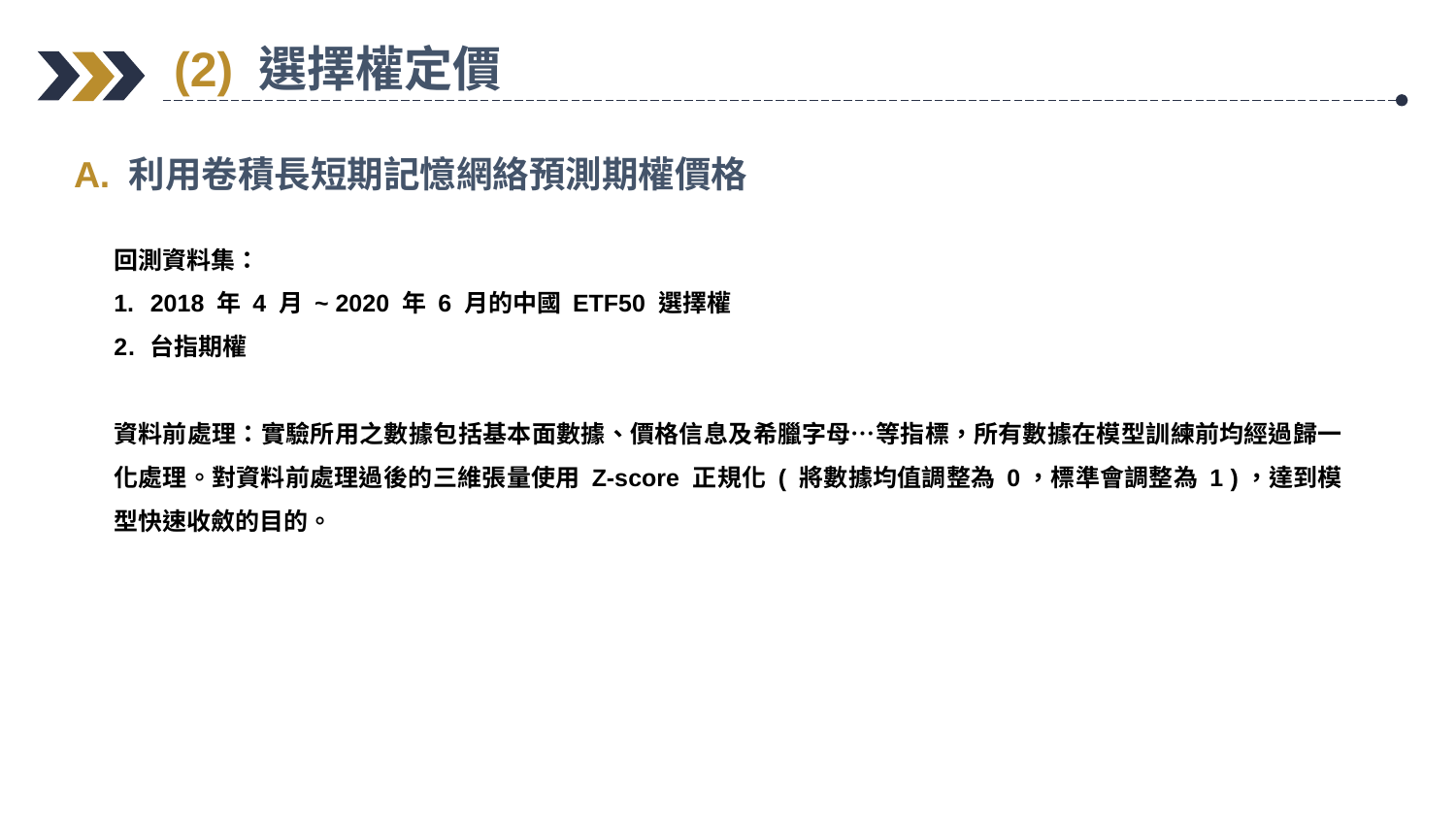

(2) 選擇權定價

A. 利用卷積長短期記憶網絡預測期權價格
回測資料集：
2018 年 4 月 ~ 2020 年 6 月的中國 ETF50 選擇權
台指期權

資料前處理：實驗所用之數據包括基本面數據、價格信息及希臘字母…等指標，所有數據在模型訓練前均經過歸一化處理。對資料前處理過後的三維張量使用 Z-score 正規化 ( 將數據均值調整為 0，標準會調整為 1 )，達到模型快速收斂的目的。